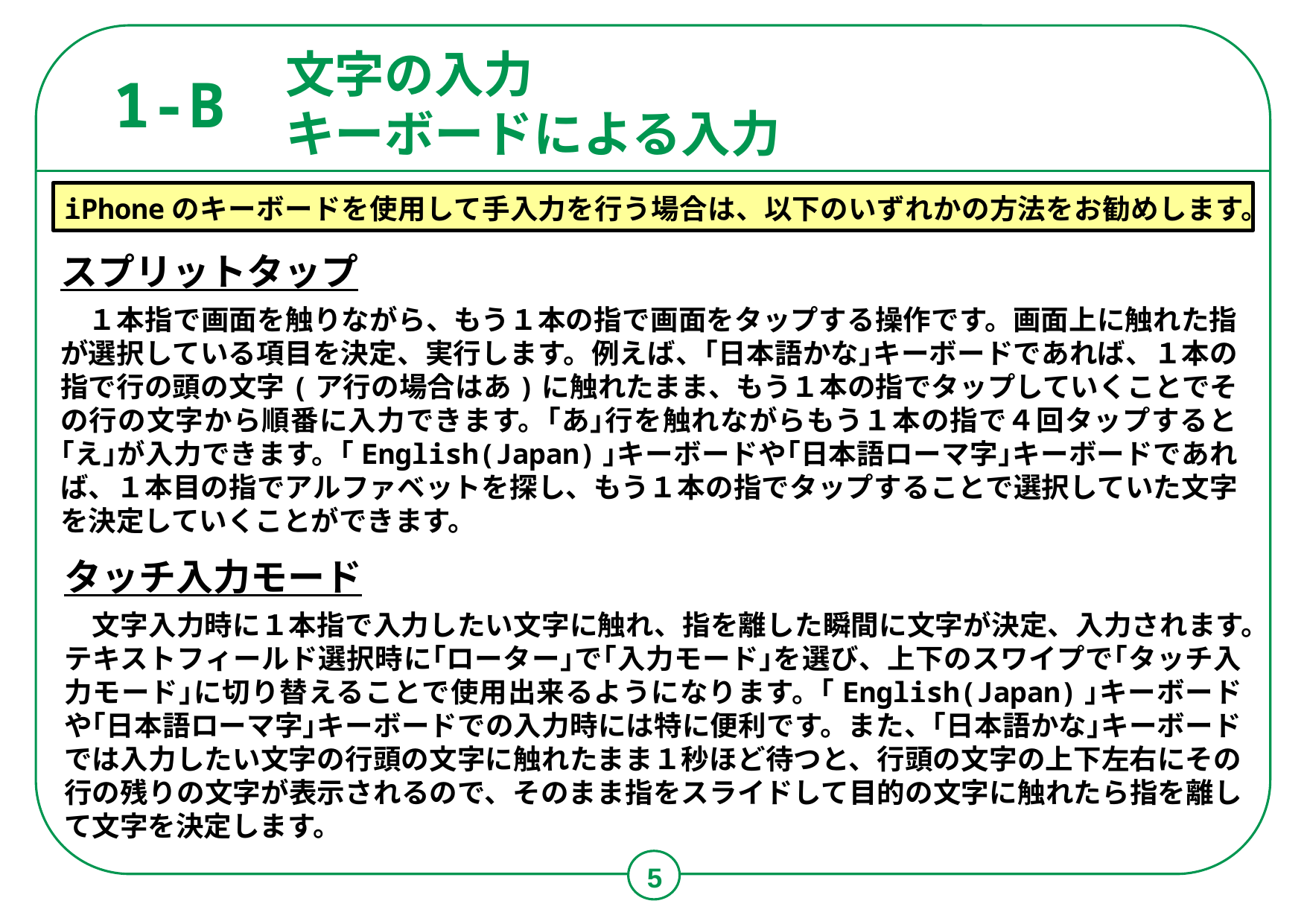

文字の入力
キーボードによる入力
1-B
iPhoneのキーボードを使用して手入力を行う場合は、以下のいずれかの方法をお勧めします。
スプリットタップ
　１本指で画面を触りながら、もう１本の指で画面をタップする操作です。画面上に触れた指が選択している項目を決定、実行します。例えば、｢日本語かな｣キーボードであれば、１本の指で行の頭の文字(ア行の場合はあ)に触れたまま、もう１本の指でタップしていくことでその行の文字から順番に入力できます。｢あ｣行を触れながらもう１本の指で４回タップすると｢え｣が入力できます。｢English(Japan)｣キーボードや｢日本語ローマ字｣キーボードであれば、１本目の指でアルファベットを探し、もう１本の指でタップすることで選択していた文字を決定していくことができます。

タッチ入力モード
　文字入力時に１本指で入力したい文字に触れ、指を離した瞬間に文字が決定、入力されます。テキストフィールド選択時に｢ローター｣で｢入力モード｣を選び、上下のスワイプで｢タッチ入力モード｣に切り替えることで使用出来るようになります。｢English(Japan)｣キーボードや｢日本語ローマ字｣キーボードでの入力時には特に便利です。また、｢日本語かな｣キーボードでは入力したい文字の行頭の文字に触れたまま１秒ほど待つと、行頭の文字の上下左右にその行の残りの文字が表示されるので、そのまま指をスライドして目的の文字に触れたら指を離して文字を決定します。